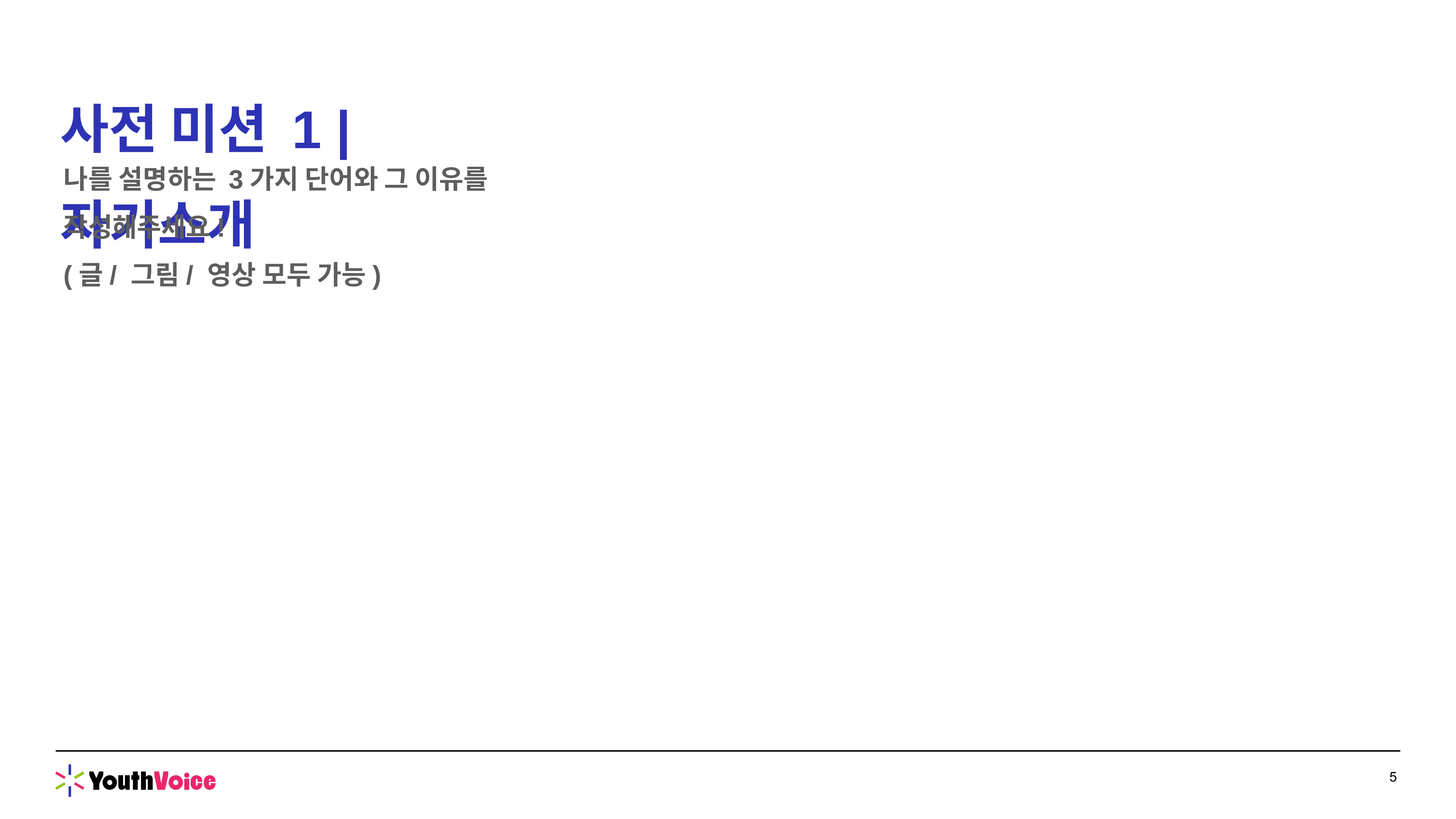

사전 미션 1 | 자기소개
나를 설명하는 3가지 단어와 그 이유를 작성해주세요!
(글/ 그림/ 영상 모두 가능)
5